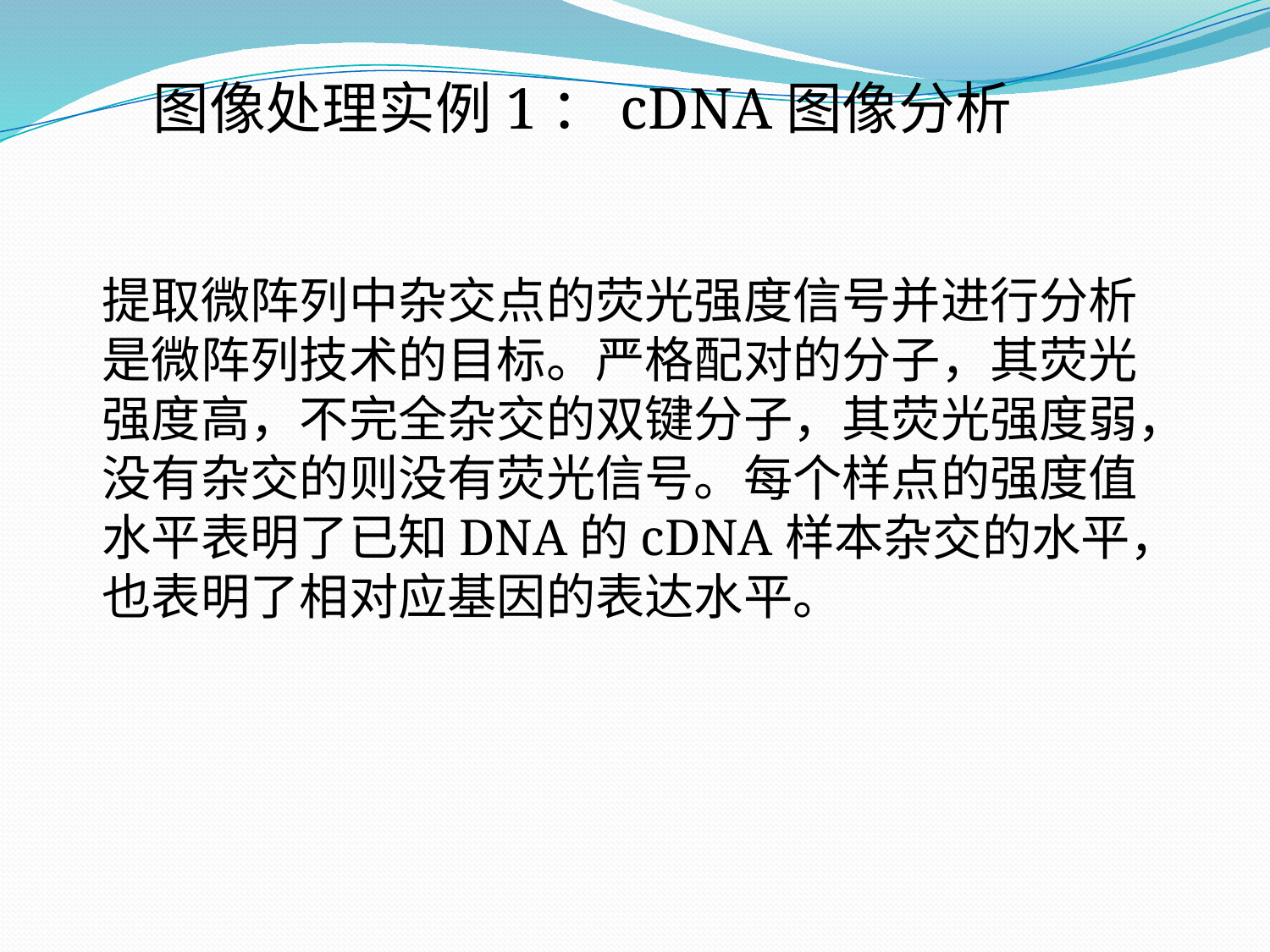

图像处理实例1：cDNA图像分析

提取微阵列中杂交点的荧光强度信号并进行分析是微阵列技术的目标。严格配对的分子，其荧光强度高，不完全杂交的双键分子，其荧光强度弱，没有杂交的则没有荧光信号。每个样点的强度值水平表明了已知DNA的cDNA样本杂交的水平，也表明了相对应基因的表达水平。